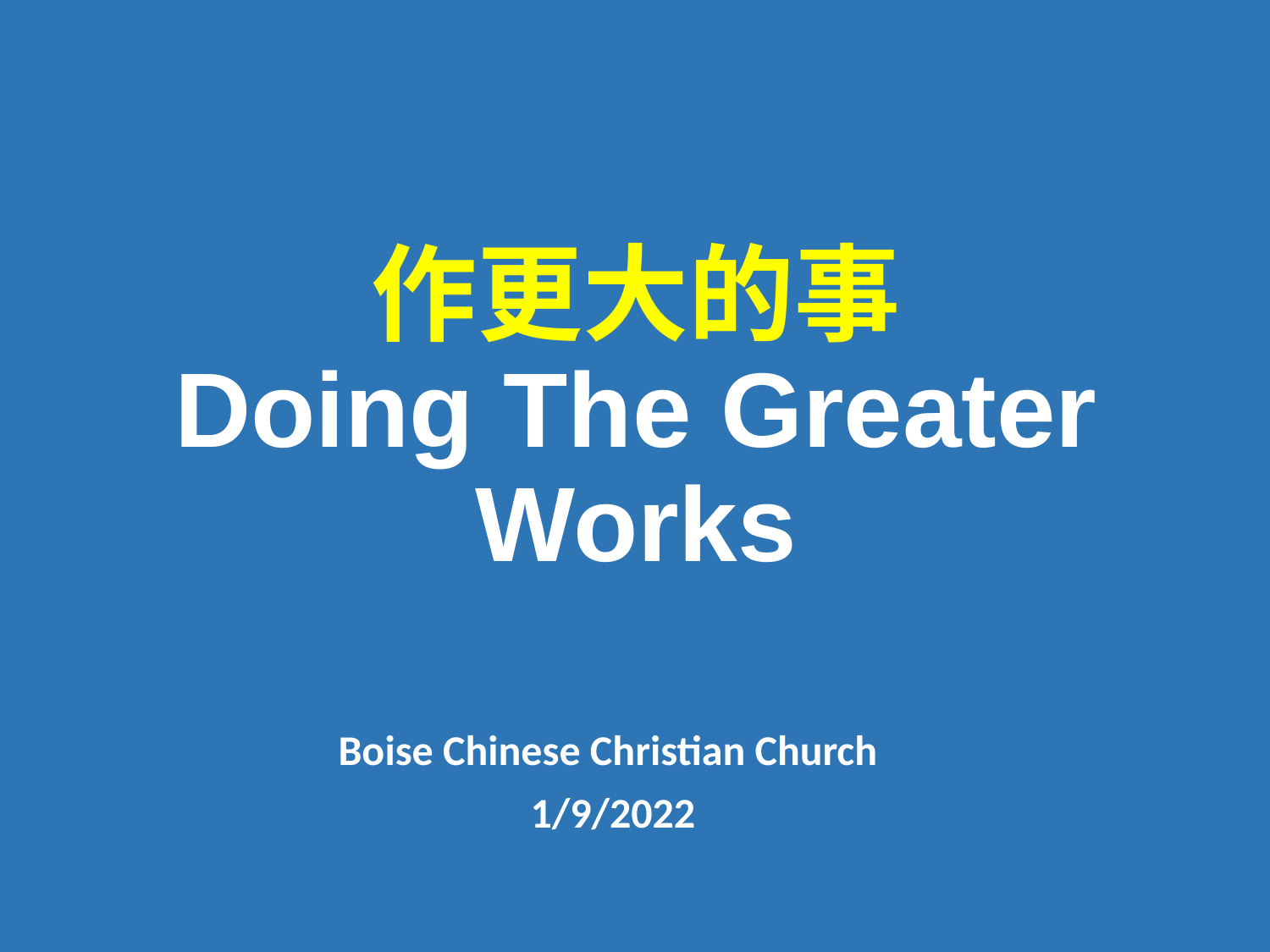

# 作更大的事 Doing The Greater Works
Boise Chinese Christian Church
1/9/2022